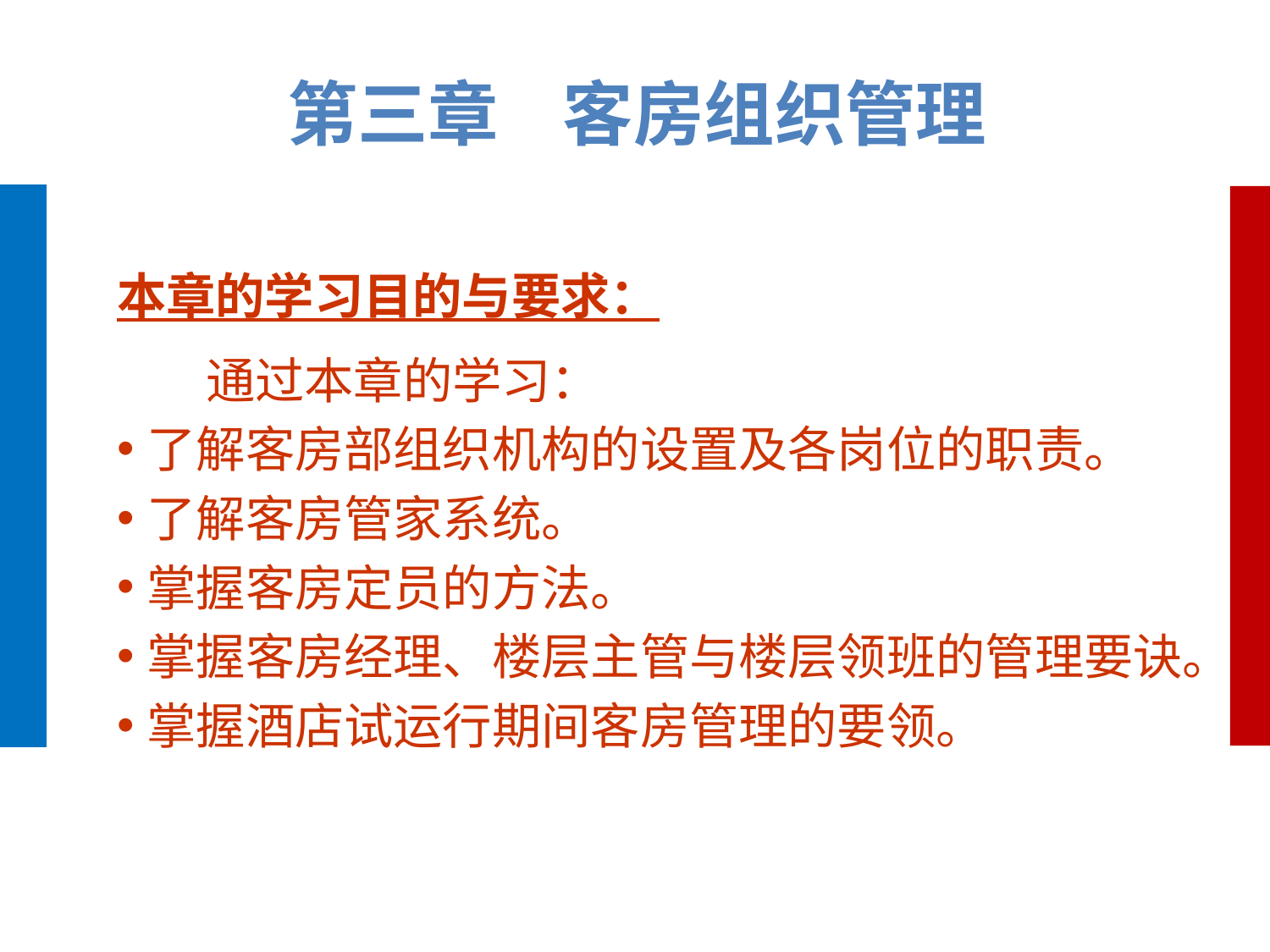

第三章    客房组织管理

本章的学习目的与要求：
       通过本章的学习：
了解客房部组织机构的设置及各岗位的职责。
了解客房管家系统。
掌握客房定员的方法。
掌握客房经理、楼层主管与楼层领班的管理要诀。
掌握酒店试运行期间客房管理的要领。